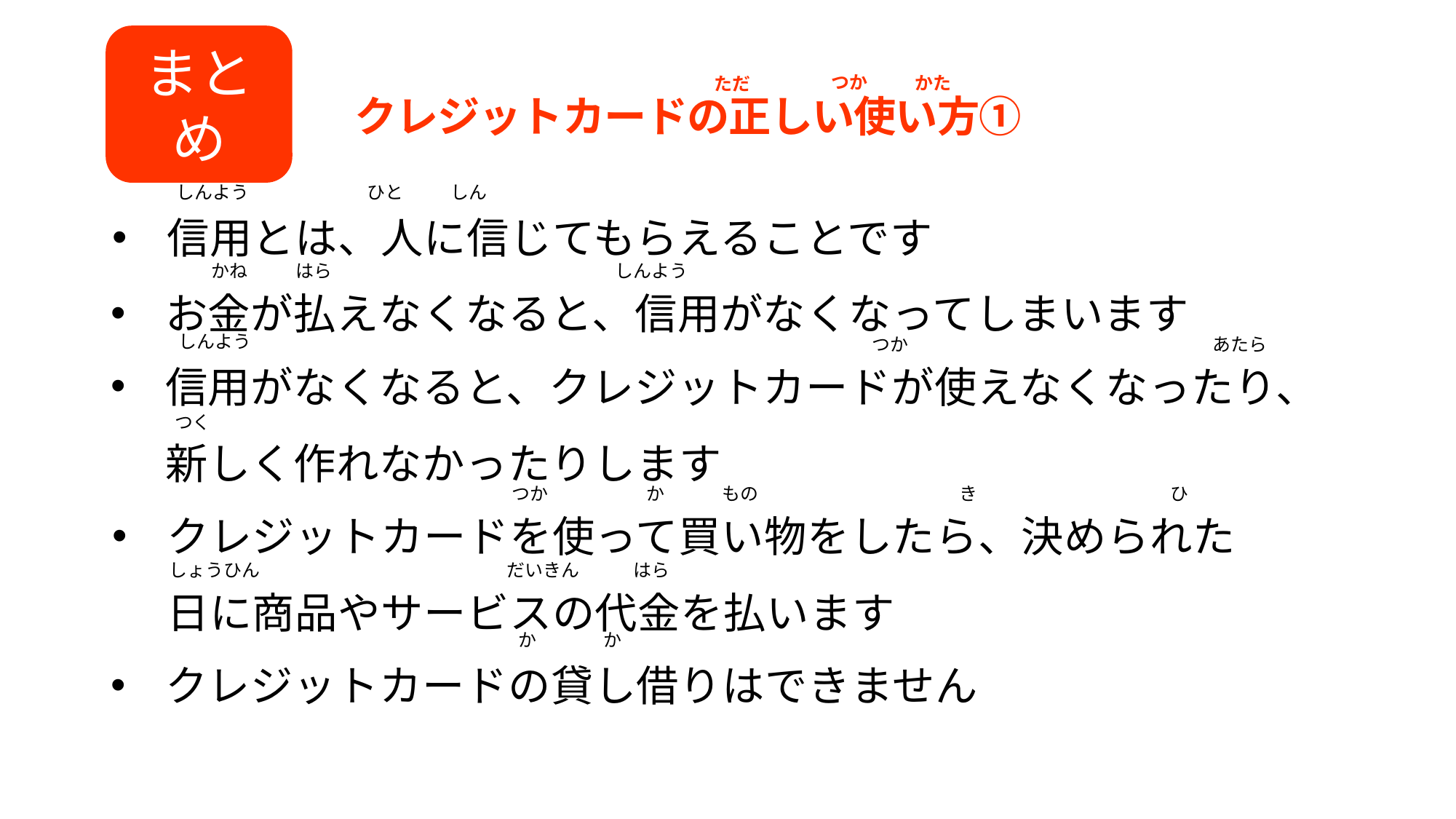

まとめ
つか
かた
ただ
クレジットカードの正しい使い方①
しんよう
ひと
しん
信用とは、人に信じてもらえることです
かね
はら
しんよう
お金が払えなくなると、信用がなくなってしまいます
しんよう
つか
あたら
信用がなくなると、クレジットカードが使えなくなったり、新しく作れなかったりします
つく
つか
か
もの
き
ひ
クレジットカードを使って買い物をしたら、決められた日に商品やサービスの代金を払います
しょうひん
だいきん
はら
か
か
クレジットカードの貸し借りはできません